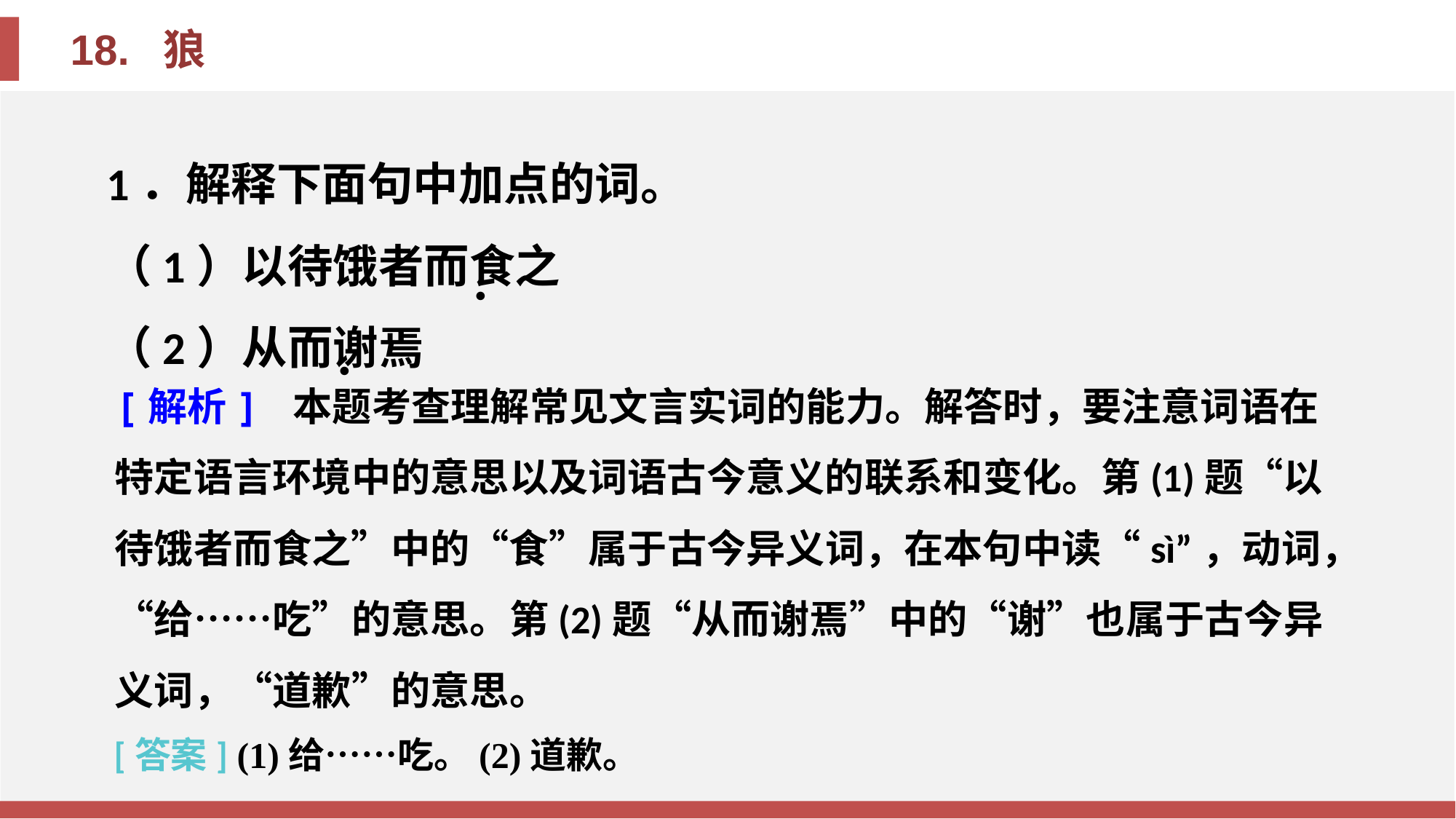

1．解释下面句中加点的词。
（1）以待饿者而食之
（2）从而谢焉
·
·
[解析] 本题考查理解常见文言实词的能力。解答时，要注意词语在特定语言环境中的意思以及词语古今意义的联系和变化。第(1)题“以待饿者而食之”中的“食”属于古今异义词，在本句中读“sì”，动词，“给……吃”的意思。第(2)题“从而谢焉”中的“谢”也属于古今异义词，“道歉”的意思。
[答案] (1)给……吃。(2)道歉。